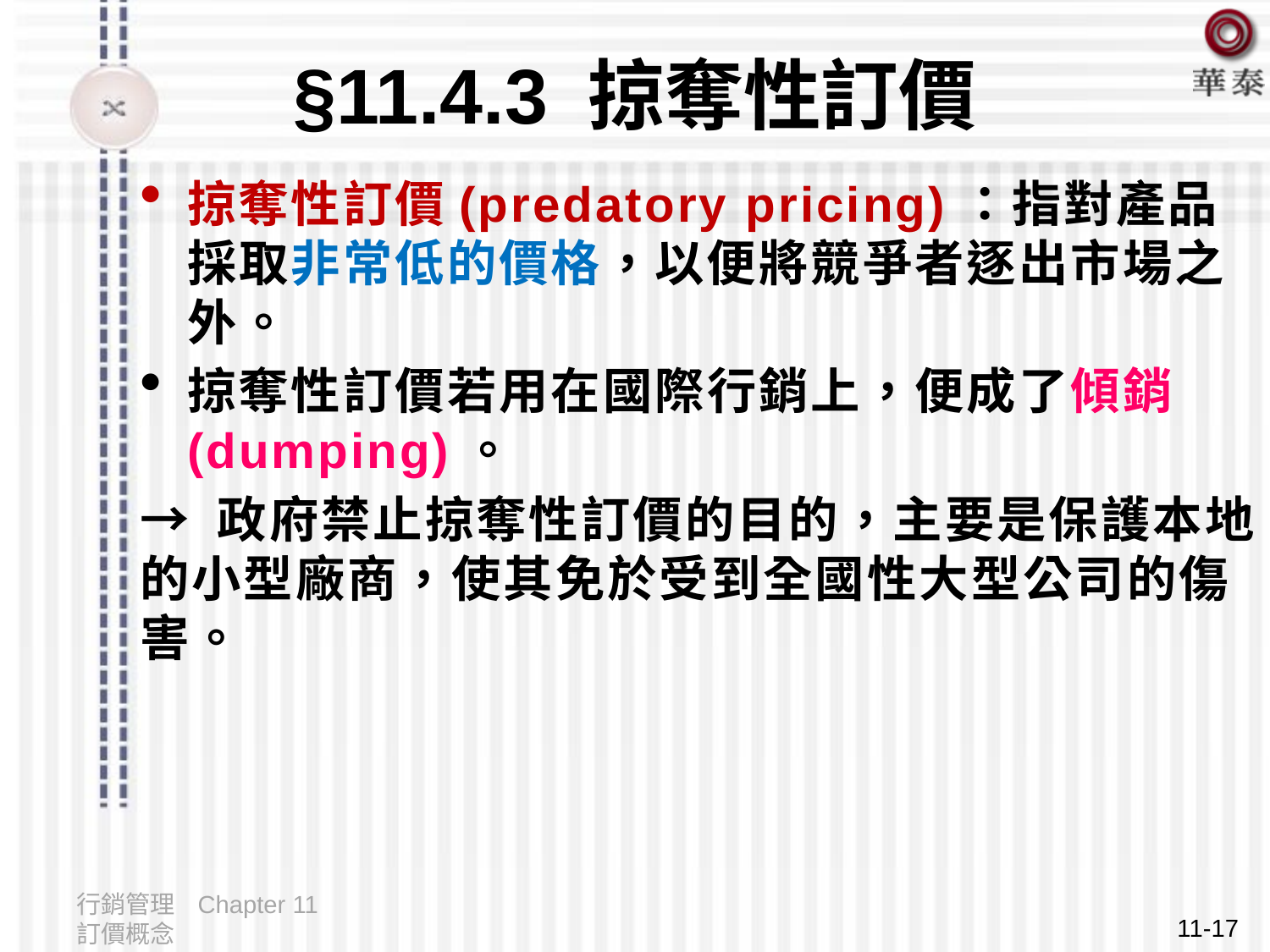

# §11.4.3 掠奪性訂價
掠奪性訂價(predatory pricing)：指對產品採取非常低的價格，以便將競爭者逐出市場之外。
掠奪性訂價若用在國際行銷上，便成了傾銷(dumping)。
→ 政府禁止掠奪性訂價的目的，主要是保護本地的小型廠商，使其免於受到全國性大型公司的傷害。
行銷管理   Chapter 11   訂價概念
11-17